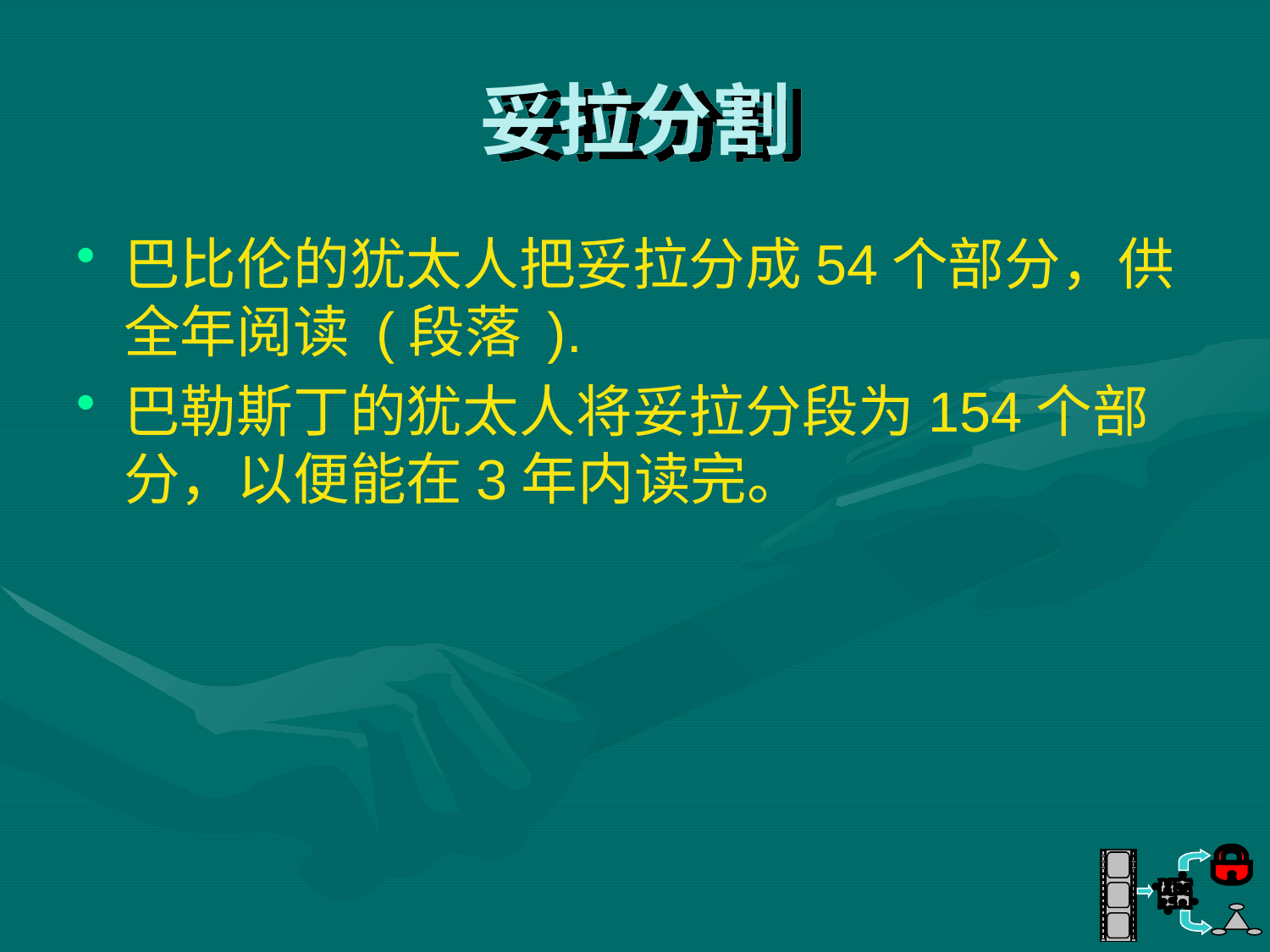

# 妥拉分割
巴比伦的犹太人把妥拉分成54个部分，供全年阅读 (段落 ).
巴勒斯丁的犹太人将妥拉分段为154个部分，以便能在3年内读完。